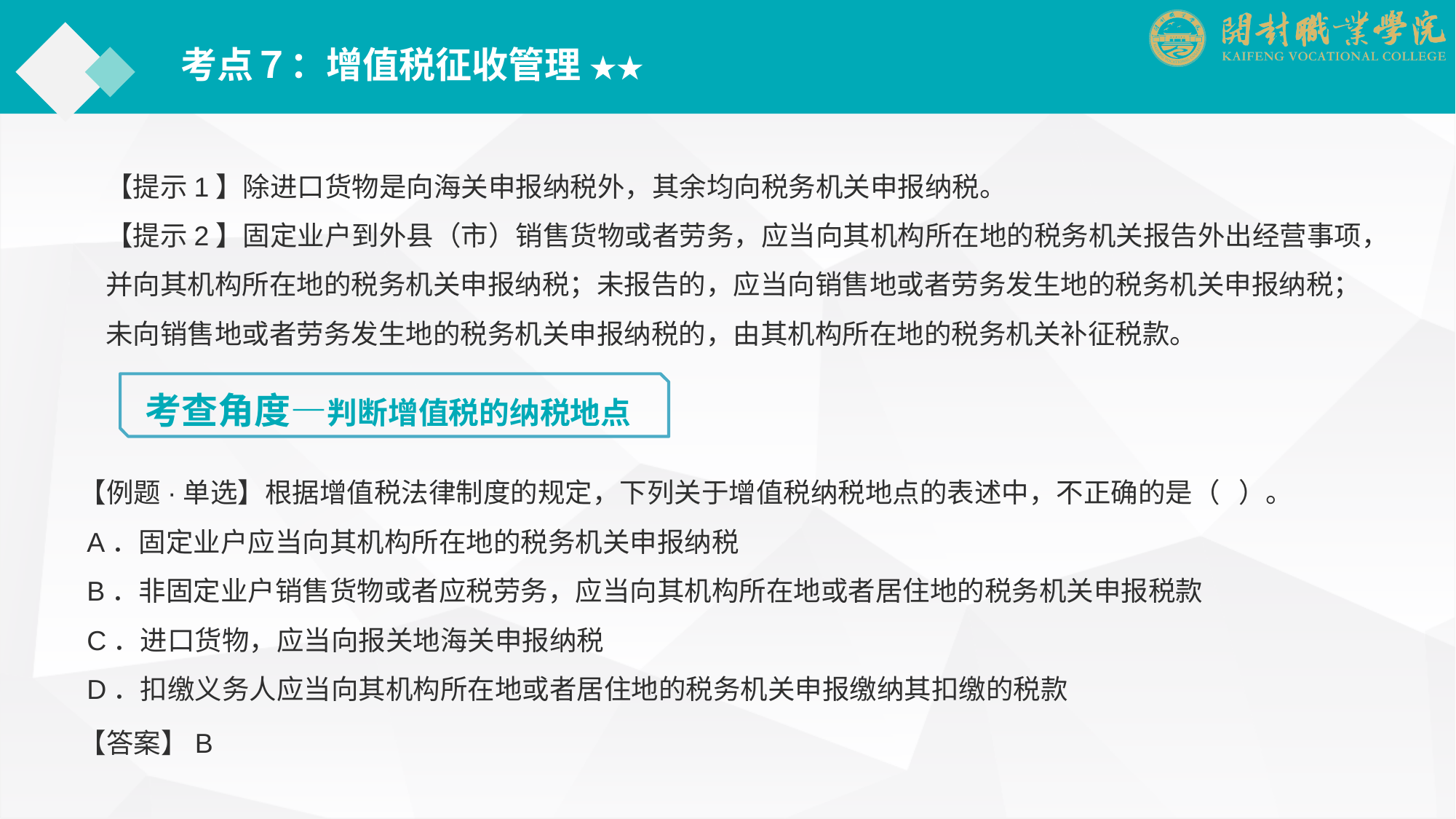

考点７：增值税征收管理 ★★
【提示1】除进口货物是向海关申报纳税外，其余均向税务机关申报纳税。
【提示2】固定业户到外县（市）销售货物或者劳务，应当向其机构所在地的税务机关报告外出经营事项，并向其机构所在地的税务机关申报纳税；未报告的，应当向销售地或者劳务发生地的税务机关申报纳税；未向销售地或者劳务发生地的税务机关申报纳税的，由其机构所在地的税务机关补征税款。

考查角度—判断增值税的纳税地点
【例题·单选】根据增值税法律制度的规定，下列关于增值税纳税地点的表述中，不正确的是（   ）。
 A．固定业户应当向其机构所在地的税务机关申报纳税
 B．非固定业户销售货物或者应税劳务，应当向其机构所在地或者居住地的税务机关申报税款
 C．进口货物，应当向报关地海关申报纳税
 D．扣缴义务人应当向其机构所在地或者居住地的税务机关申报缴纳其扣缴的税款
【答案】B